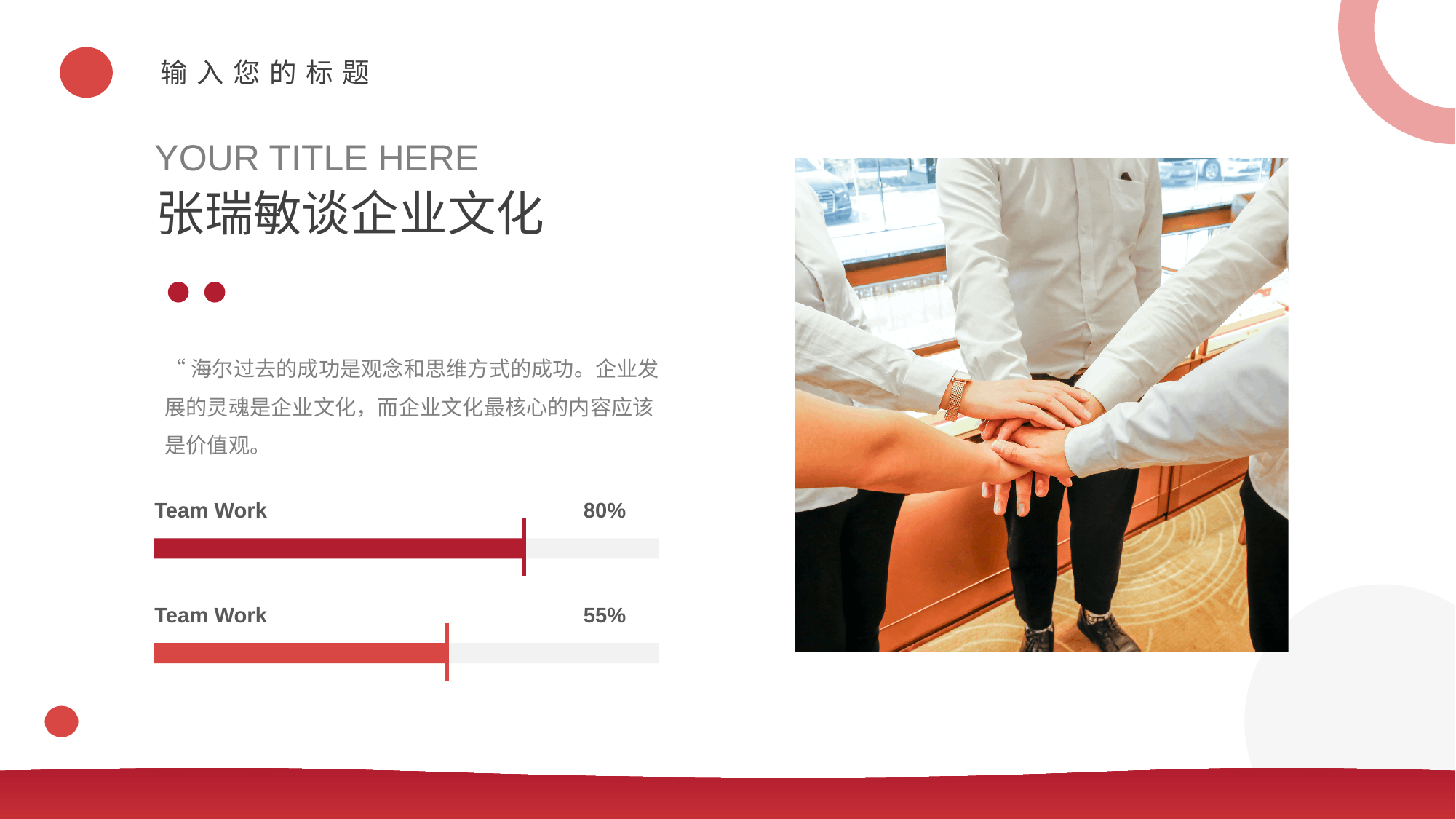

输入您的标题

YOUR TITLE HERE

张瑞敏谈企业文化

“海尔过去的成功是观念和思维方式的成功。企业发展的灵魂是企业文化，而企业文化最核心的内容应该是价值观。
Team Work
80%

Team Work
55%